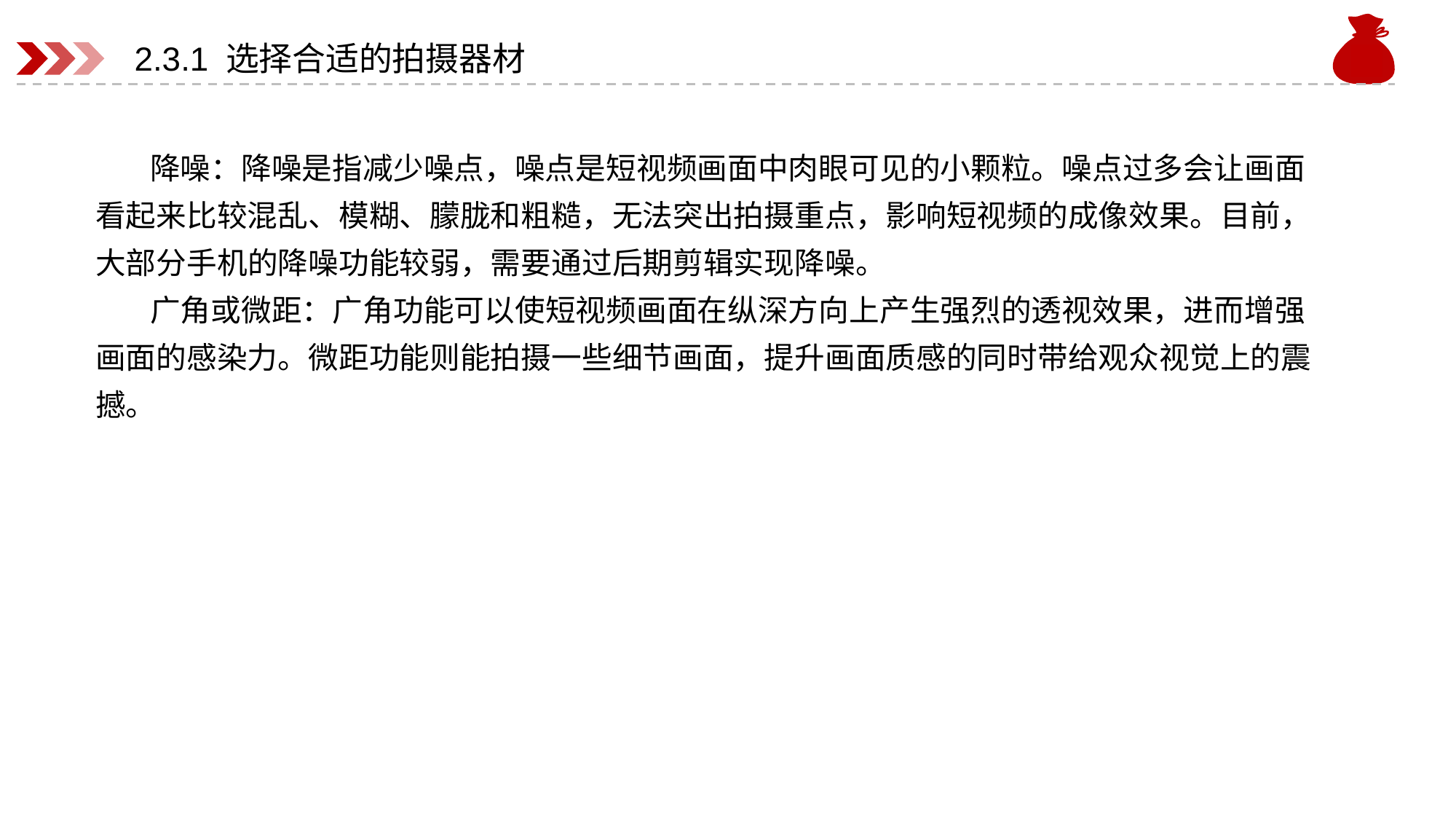

# 2.3.1 选择合适的拍摄器材
31
降噪：降噪是指减少噪点，噪点是短视频画面中肉眼可见的小颗粒。噪点过多会让画面看起来比较混乱、模糊、朦胧和粗糙，无法突出拍摄重点，影响短视频的成像效果。目前，大部分手机的降噪功能较弱，需要通过后期剪辑实现降噪。
广角或微距：广角功能可以使短视频画面在纵深方向上产生强烈的透视效果，进而增强画面的感染力。微距功能则能拍摄一些细节画面，提升画面质感的同时带给观众视觉上的震撼。